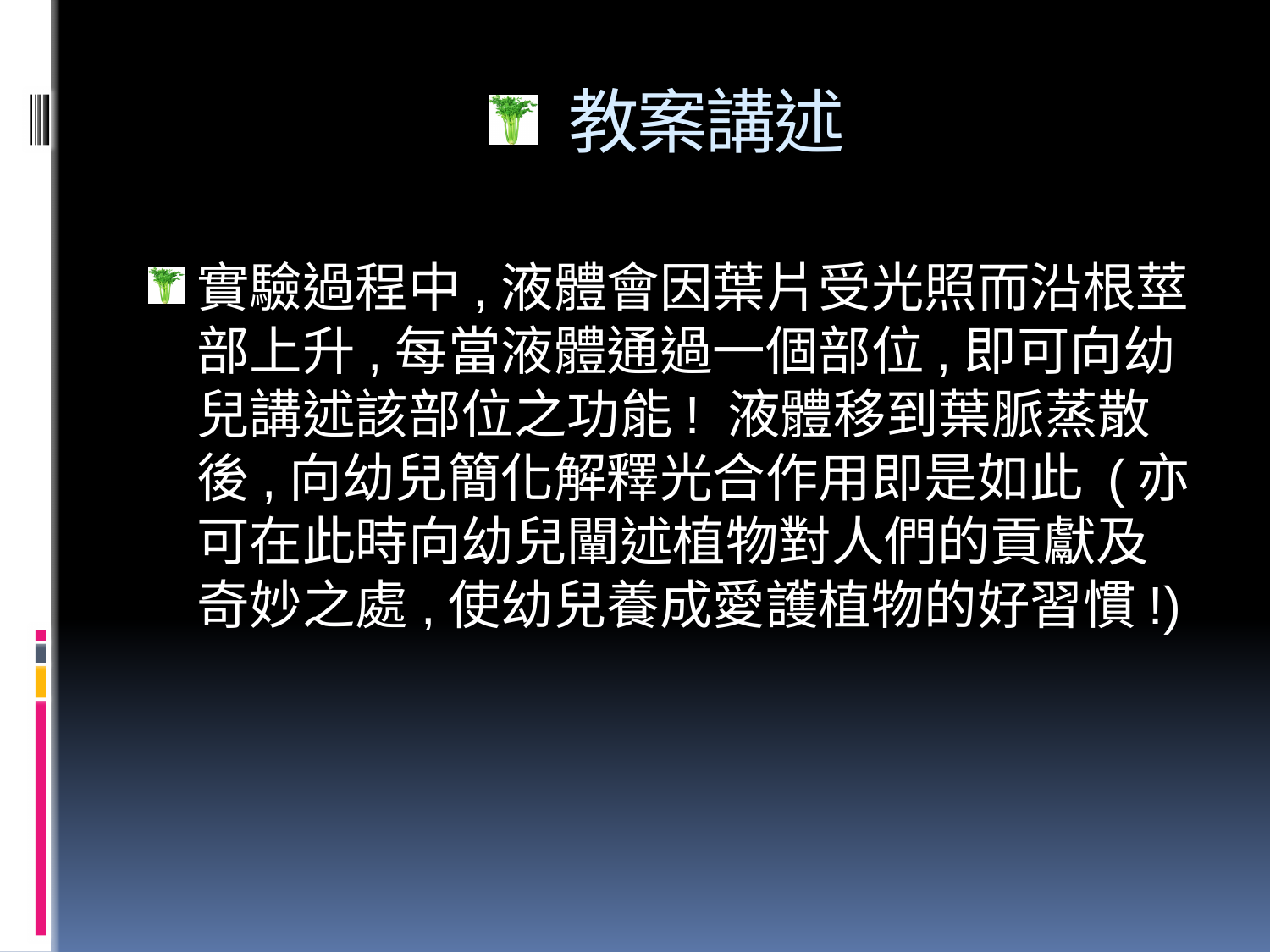

# 教案講述
實驗過程中,液體會因葉片受光照而沿根莖部上升,每當液體通過一個部位,即可向幼兒講述該部位之功能! 液體移到葉脈蒸散後,向幼兒簡化解釋光合作用即是如此 (亦可在此時向幼兒闡述植物對人們的貢獻及奇妙之處,使幼兒養成愛護植物的好習慣!)